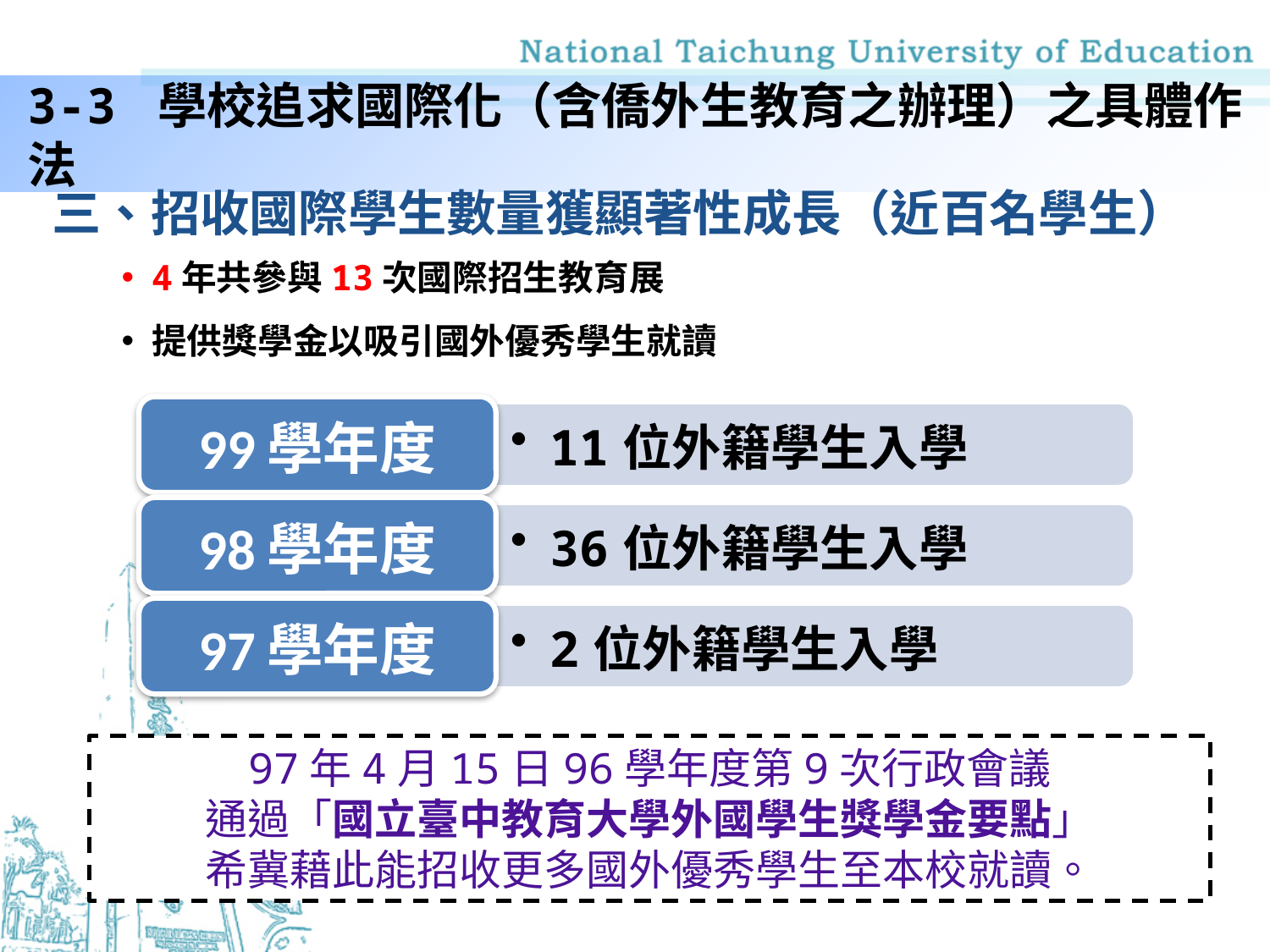

3-3 學校追求國際化（含僑外生教育之辦理）之具體作法
三、招收國際學生數量獲顯著性成長（近百名學生）
4年共參與13次國際招生教育展
提供獎學金以吸引國外優秀學生就讀
98學年度
36位外籍學生入學
97學年度
2位外籍學生入學
99學年度
11位外籍學生入學
97年4月15日96學年度第9次行政會議
通過「國立臺中教育大學外國學生獎學金要點」
希冀藉此能招收更多國外優秀學生至本校就讀。